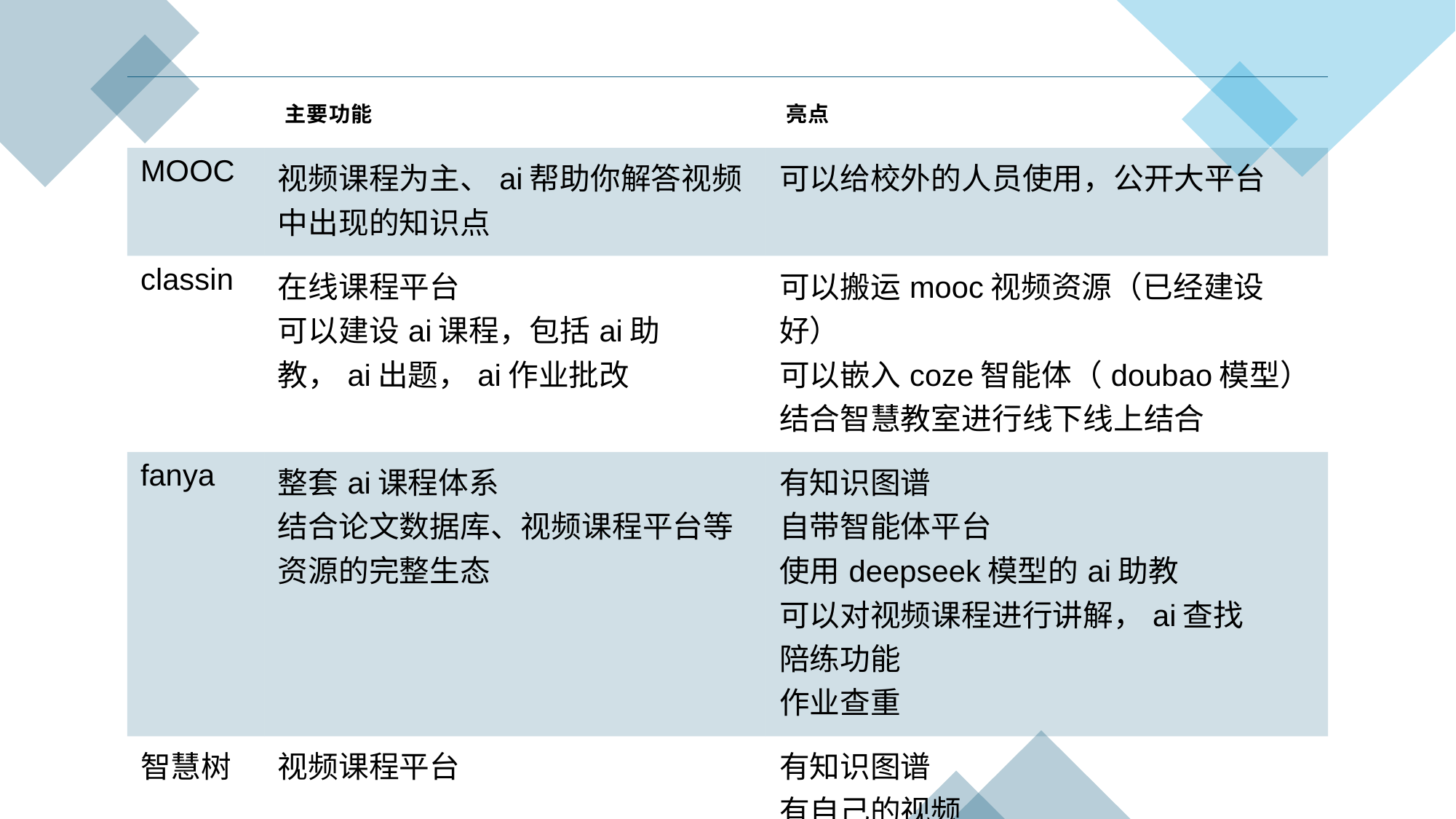

|  | 主要功能 | 亮点 |
| --- | --- | --- |
| MOOC | 视频课程为主、ai帮助你解答视频中出现的知识点 | 可以给校外的人员使用，公开大平台 |
| classin | 在线课程平台 可以建设ai课程，包括ai助教，ai出题，ai作业批改 | 可以搬运mooc视频资源（已经建设好） 可以嵌入coze智能体（doubao模型） 结合智慧教室进行线下线上结合 |
| fanya | 整套ai课程体系 结合论文数据库、视频课程平台等资源的完整生态 | 有知识图谱 自带智能体平台 使用deepseek模型的ai助教 可以对视频课程进行讲解，ai查找 陪练功能 作业查重 |
| 智慧树 | 视频课程平台 | 有知识图谱 有自己的视频 生成备课讲稿 |